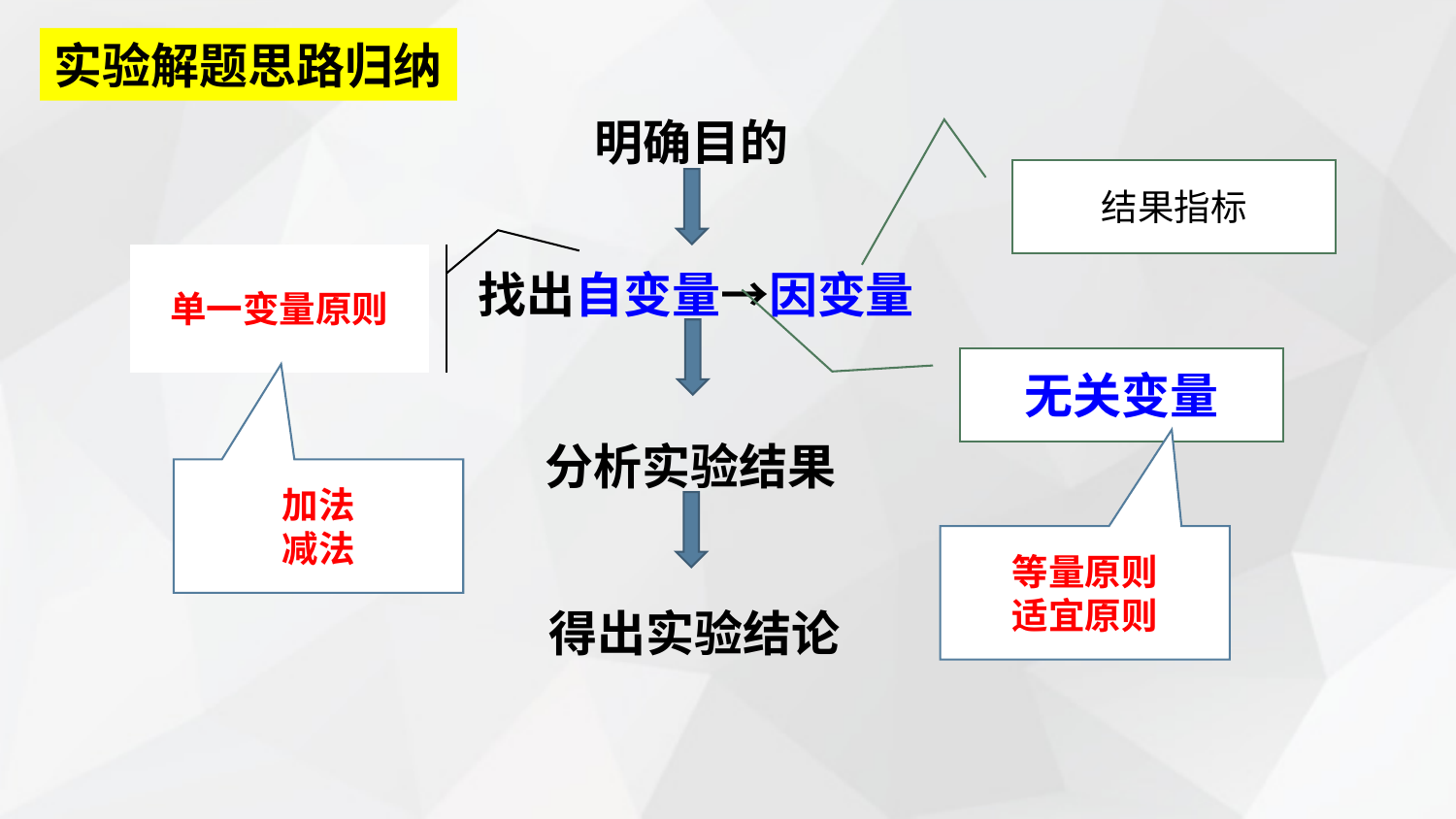

实验解题思路归纳
明确目的
结果指标

找出自变量→因变量
单一变量原则

无关变量
分析实验结果
加法
减法

等量原则
适宜原则
得出实验结论